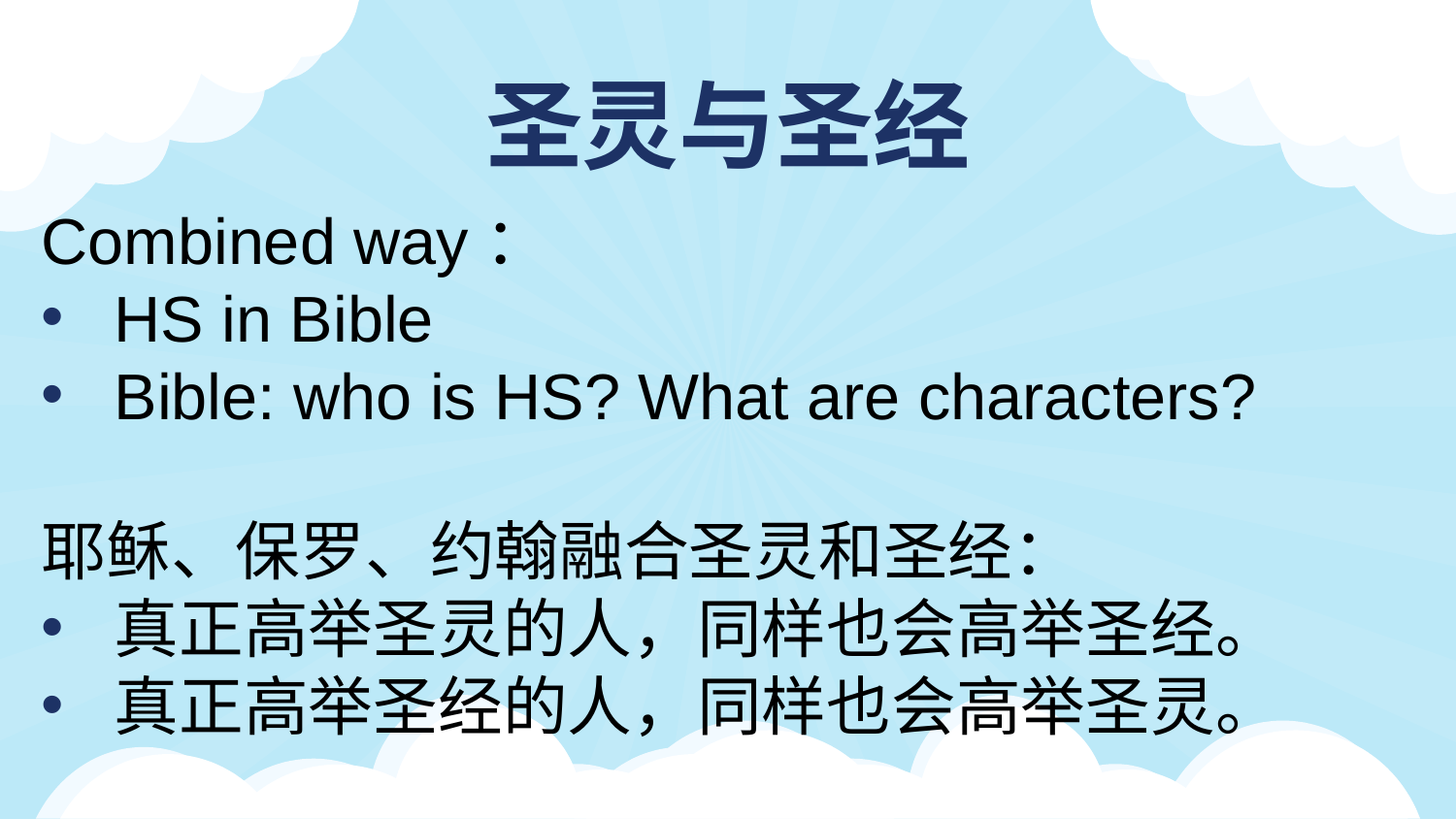

圣灵与圣经
Combined way：
HS in Bible
Bible: who is HS? What are characters?

耶稣、保罗、约翰融合圣灵和圣经：
真正高举圣灵的人，同样也会高举圣经。
真正高举圣经的人，同样也会高举圣灵。